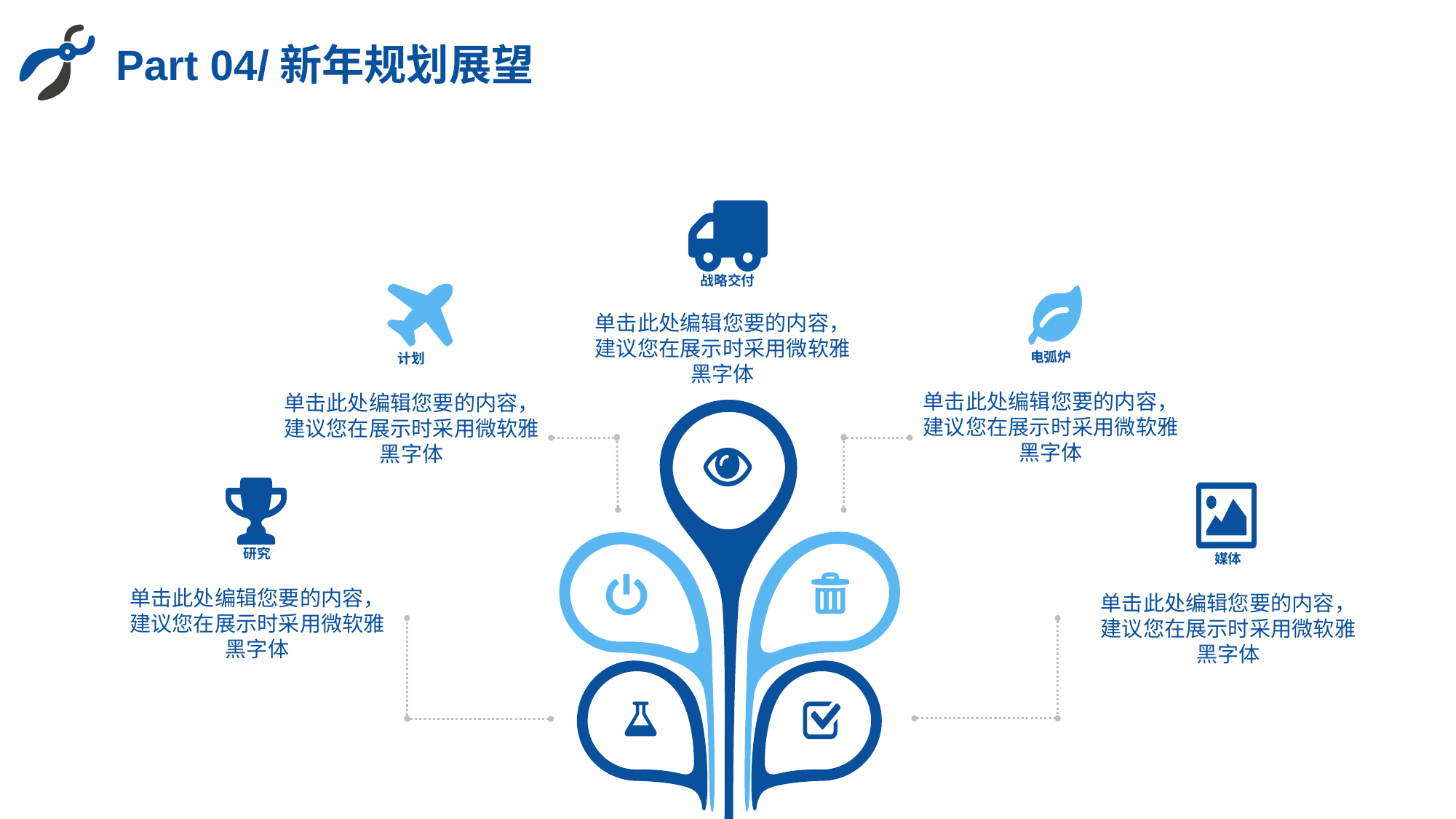

Part 04/新年规划展望

战略交付

单击此处编辑您要的内容，建议您在展示时采用微软雅黑字体
电弧炉
计划
单击此处编辑您要的内容，建议您在展示时采用微软雅黑字体
单击此处编辑您要的内容，建议您在展示时采用微软雅黑字体

研究
媒体
单击此处编辑您要的内容，建议您在展示时采用微软雅黑字体
单击此处编辑您要的内容，建议您在展示时采用微软雅黑字体